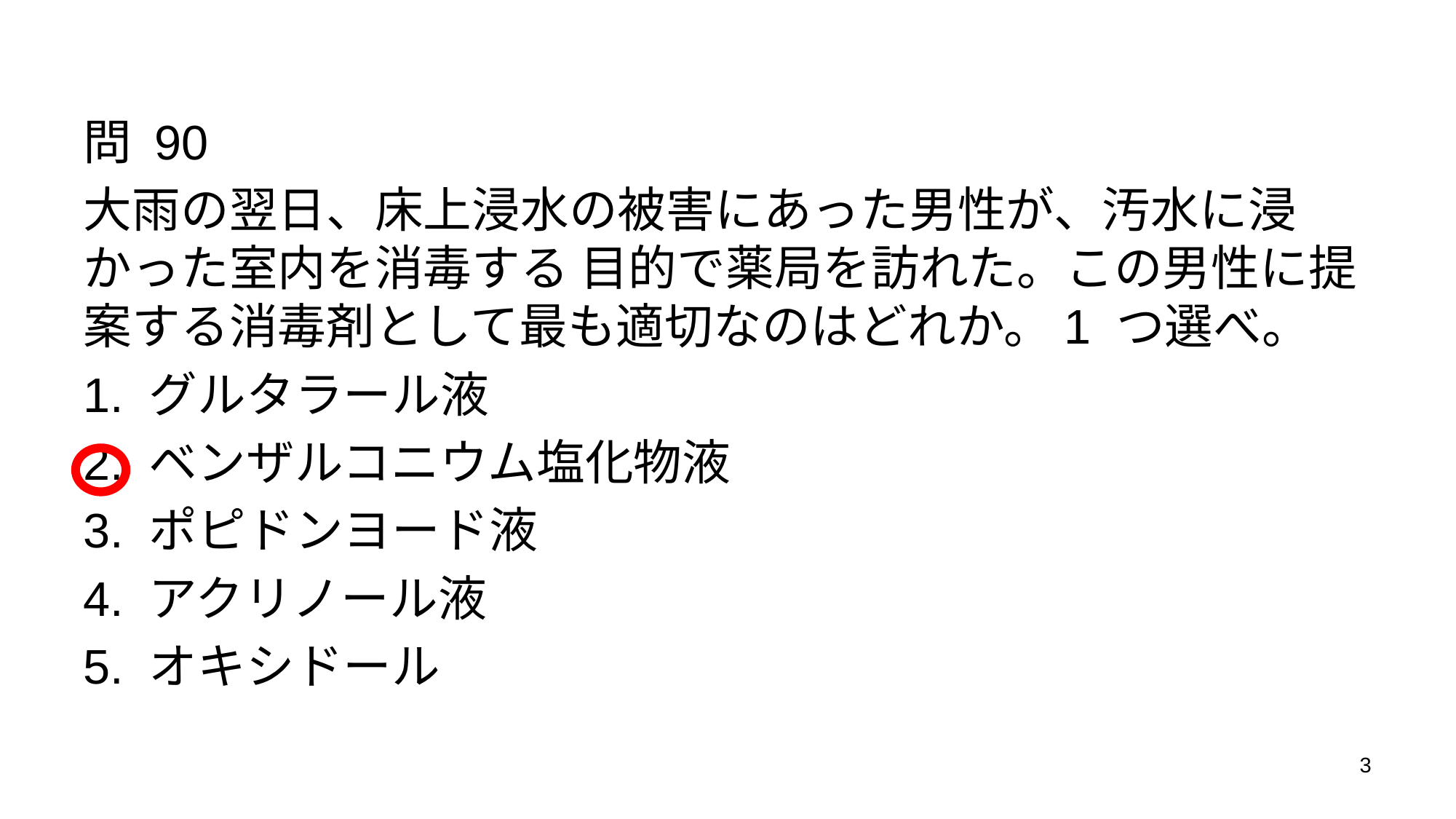

問 90
大雨の翌日、床上浸水の被害にあった男性が、汚水に浸かった室内を消毒する 目的で薬局を訪れた。この男性に提案する消毒剤として最も適切なのはどれか。1 つ選べ。
1. グルタラール液
2. ベンザルコニウム塩化物液
3. ポピドンヨード液
4. アクリノール液
5. オキシドール

3